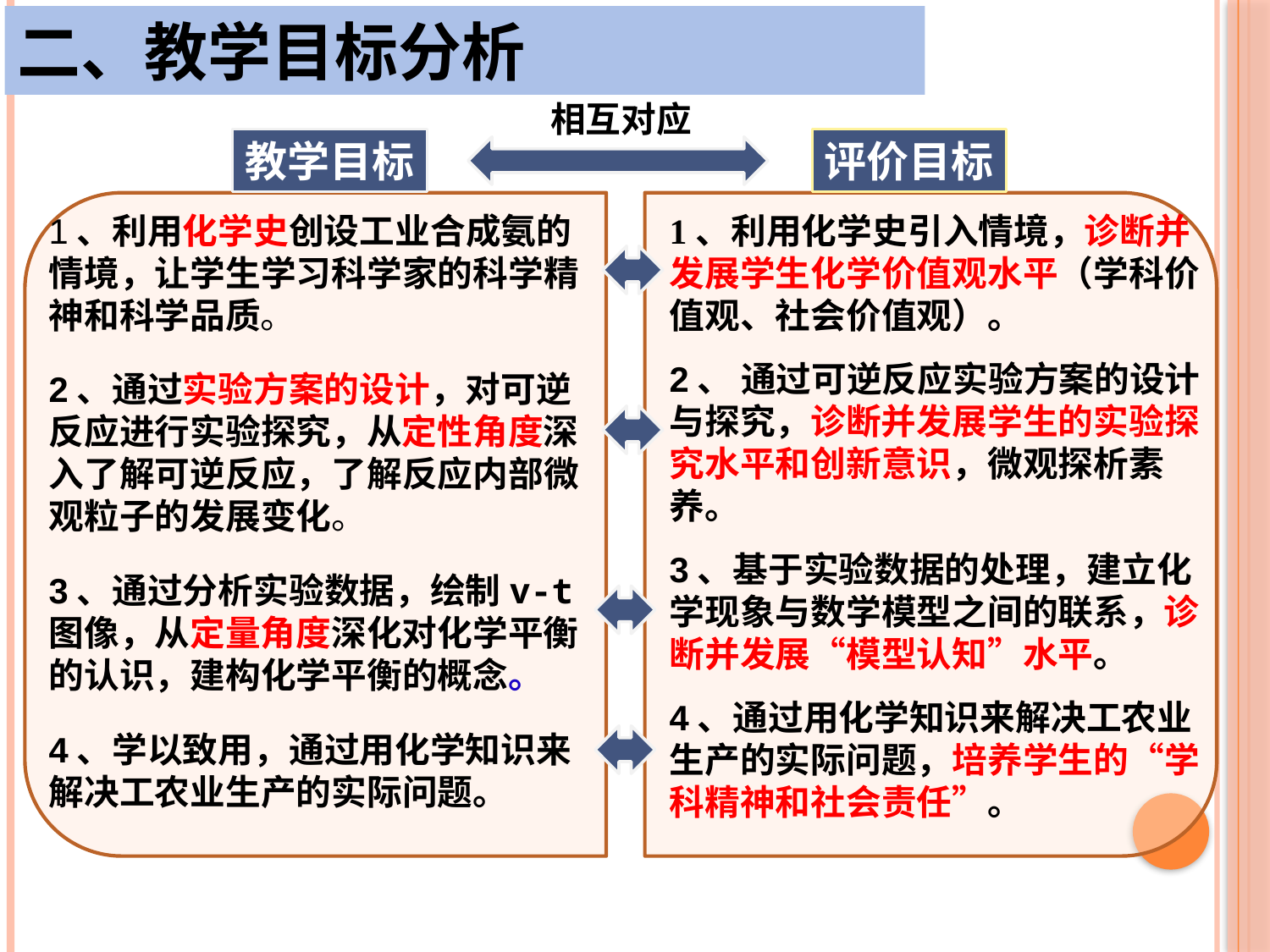

二、教学目标分析
相互对应
教学目标
评价目标

1、利用化学史创设工业合成氨的情境，让学生学习科学家的科学精神和科学品质。
2、通过实验方案的设计，对可逆反应进行实验探究，从定性角度深入了解可逆反应，了解反应内部微观粒子的发展变化。
3、通过分析实验数据，绘制v-t图像，从定量角度深化对化学平衡的认识，建构化学平衡的概念。
4、学以致用，通过用化学知识来解决工农业生产的实际问题。
1、利用化学史引入情境，诊断并发展学生化学价值观水平（学科价值观、社会价值观）。
2、 通过可逆反应实验方案的设计与探究，诊断并发展学生的实验探究水平和创新意识，微观探析素养。
3、基于实验数据的处理，建立化学现象与数学模型之间的联系，诊断并发展“模型认知”水平。
4、通过用化学知识来解决工农业生产的实际问题，培养学生的“学科精神和社会责任”。